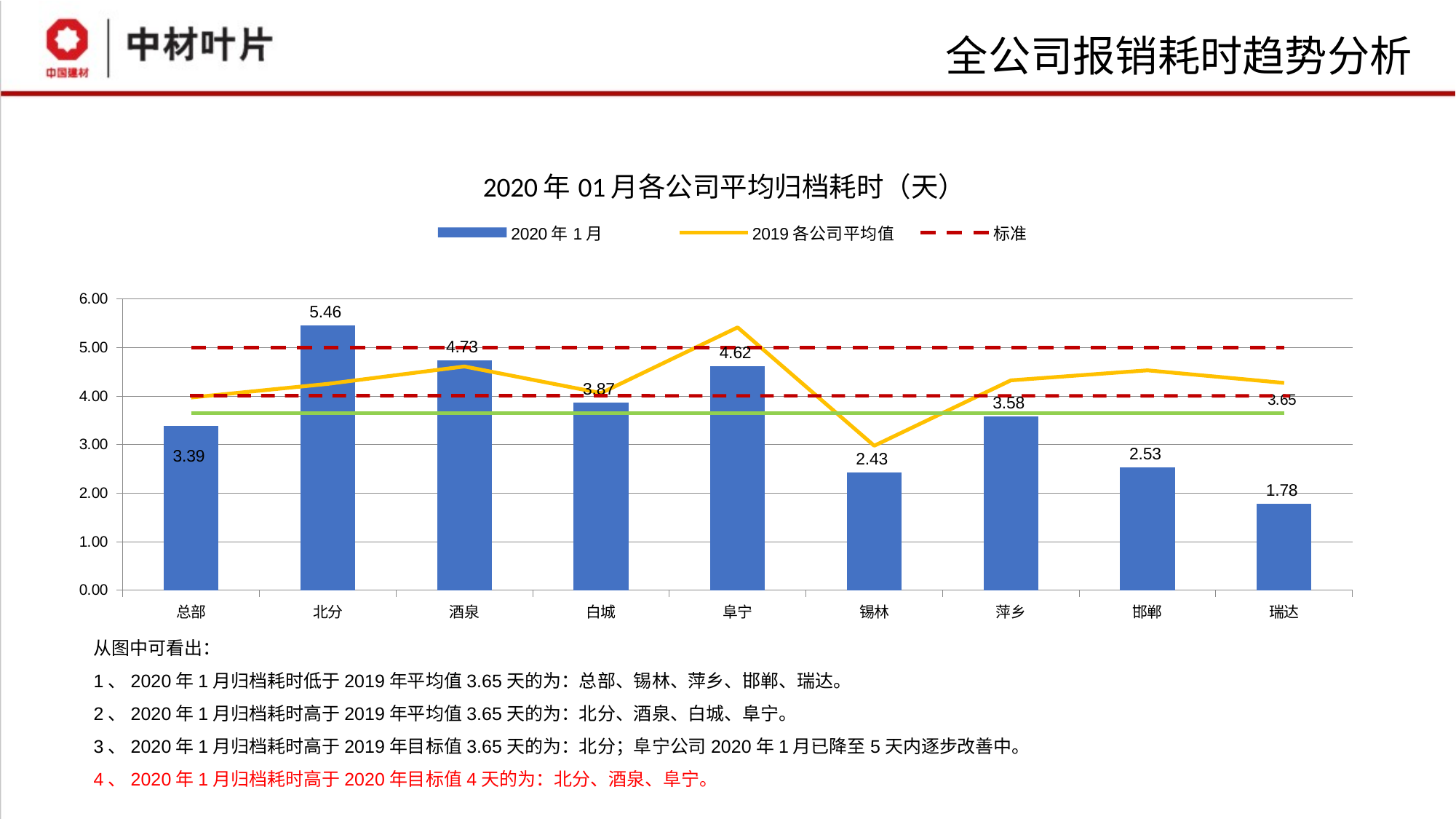

# 全公司报销耗时趋势分析

### Chart

| Category | 2020年1月 | 2019各公司平均值 | 标准 | 2019全公司平均值 |
|---|---|---|---|---|
| 总部 | 3.3919449421735886 | 3.970972106432103 | 5.0 | 3.6515162925920084 |
| 北分 | 5.457466242284985 | 4.2521299813872515 | 5.0 | 3.6515162925920084 |
| 酒泉 | 4.734588967186847 | 4.6104359733412 | 5.0 | 3.6515162925920084 |
| 白城 | 3.869315684562308 | 4.062606866605806 | 5.0 | 3.6515162925920084 |
| 阜宁 | 4.616170655194401 | 5.415634097483893 | 5.0 | 3.6515162925920084 |
| 锡林 | 2.425633898112839 | 2.976573540347092 | 5.0 | 3.6515162925920084 |
| 萍乡 | 3.5827332049548986 | 4.3244530098456275 | 5.0 | 3.6515162925920084 |
| 邯郸 | 2.527357407116436 | 4.530779225051872 | 5.0 | 3.6515162925920084 |
| 瑞达 | 1.7775838216409507 | 4.271432202590857 | 5.0 | 3.6515162925920084 |
从图中可看出：
1、2020年1月归档耗时低于2019年平均值3.65天的为：总部、锡林、萍乡、邯郸、瑞达。
2、2020年1月归档耗时高于2019年平均值3.65天的为：北分、酒泉、白城、阜宁。
3、2020年1月归档耗时高于2019年目标值3.65天的为：北分；阜宁公司2020年1月已降至5天内逐步改善中。
4、2020年1月归档耗时高于2020年目标值4天的为：北分、酒泉、阜宁。